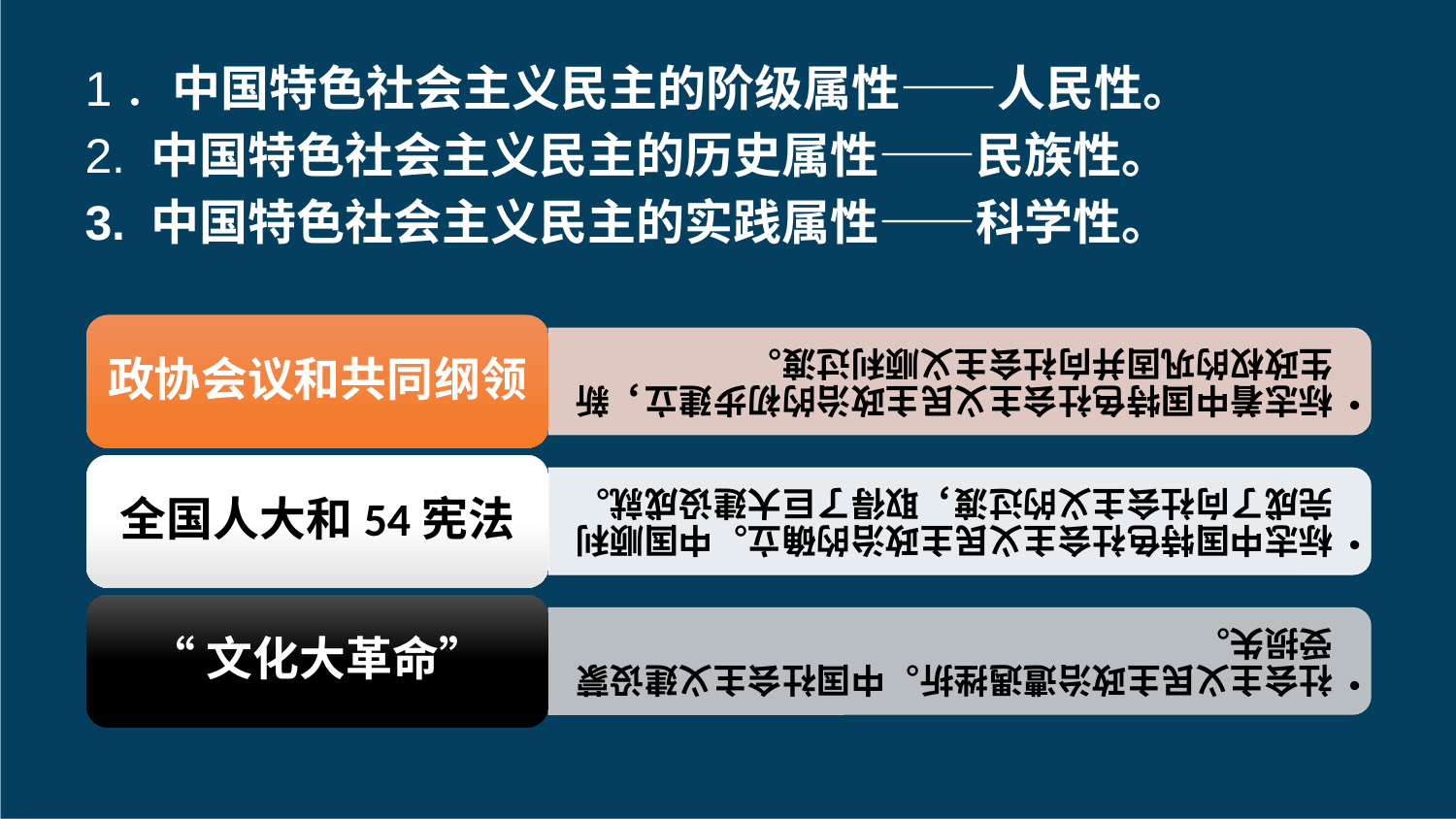

1．中国特色社会主义民主的阶级属性——人民性。
2. 中国特色社会主义民主的历史属性——民族性。
3. 中国特色社会主义民主的实践属性——科学性。

标志着中国特色社会主义民主政治的初步建立，新生政权的巩固并向社会主义顺利过渡。
政协会议和共同纲领
标志中国特色社会主义民主政治的确立。中国顺利完成了向社会主义的过渡，取得了巨大建设成就。
全国人大和54宪法
社会主义民主政治遭遇挫折。中国社会主义建设蒙受损失。
“文化大革命”